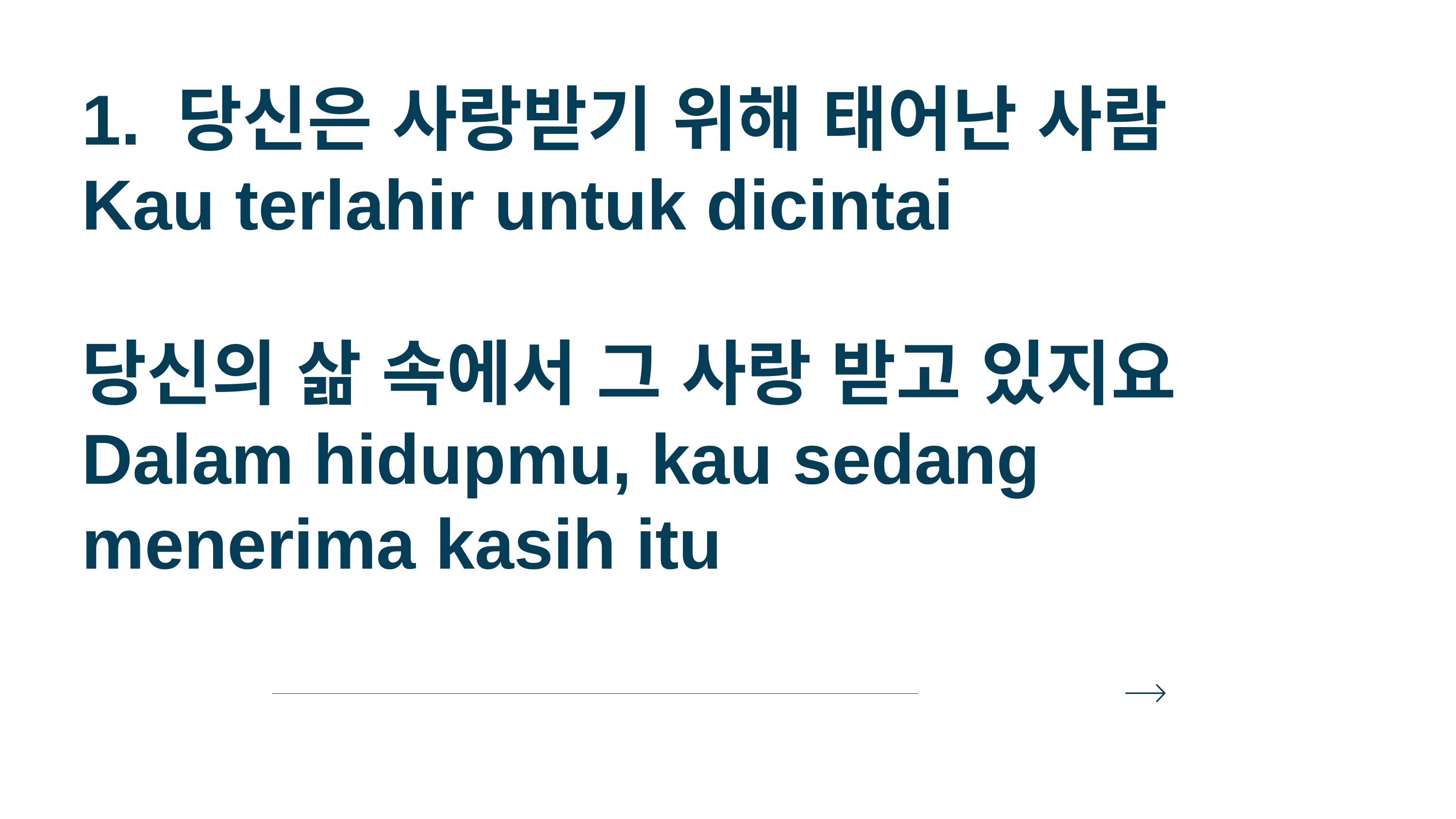

1. 당신은 사랑받기 위해 태어난 사람
Kau terlahir untuk dicintai

당신의 삶 속에서 그 사랑 받고 있지요
Dalam hidupmu, kau sedang menerima kasih itu